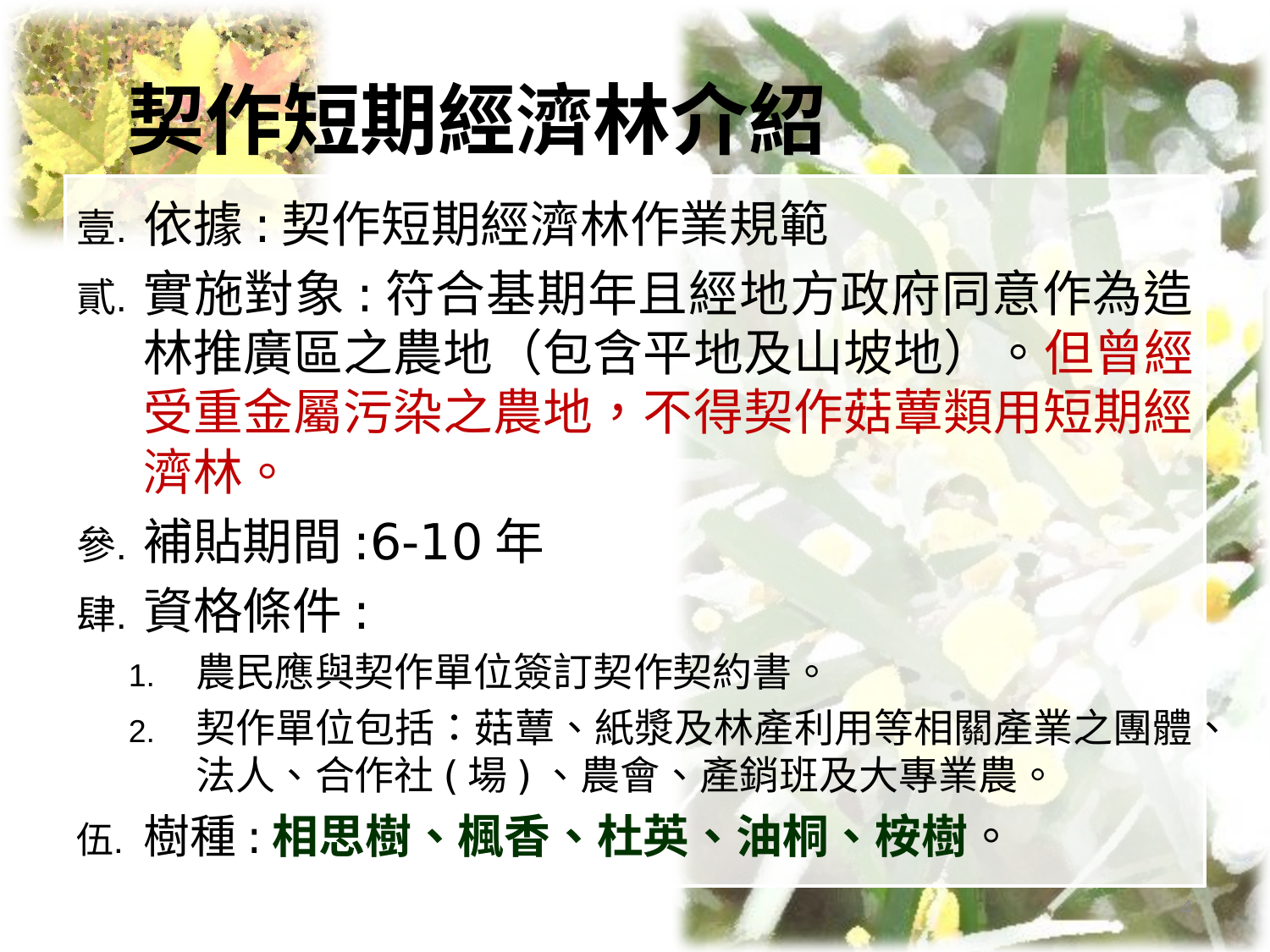

# 契作短期經濟林介紹

依據:契作短期經濟林作業規範
實施對象:符合基期年且經地方政府同意作為造林推廣區之農地（包含平地及山坡地）。但曾經受重金屬污染之農地，不得契作菇蕈類用短期經濟林。
補貼期間:6-10年
資格條件:
農民應與契作單位簽訂契作契約書。
契作單位包括：菇蕈、紙漿及林產利用等相關產業之團體、法人、合作社(場)、農會、產銷班及大專業農。
樹種:相思樹、楓香、杜英、油桐、桉樹。
4